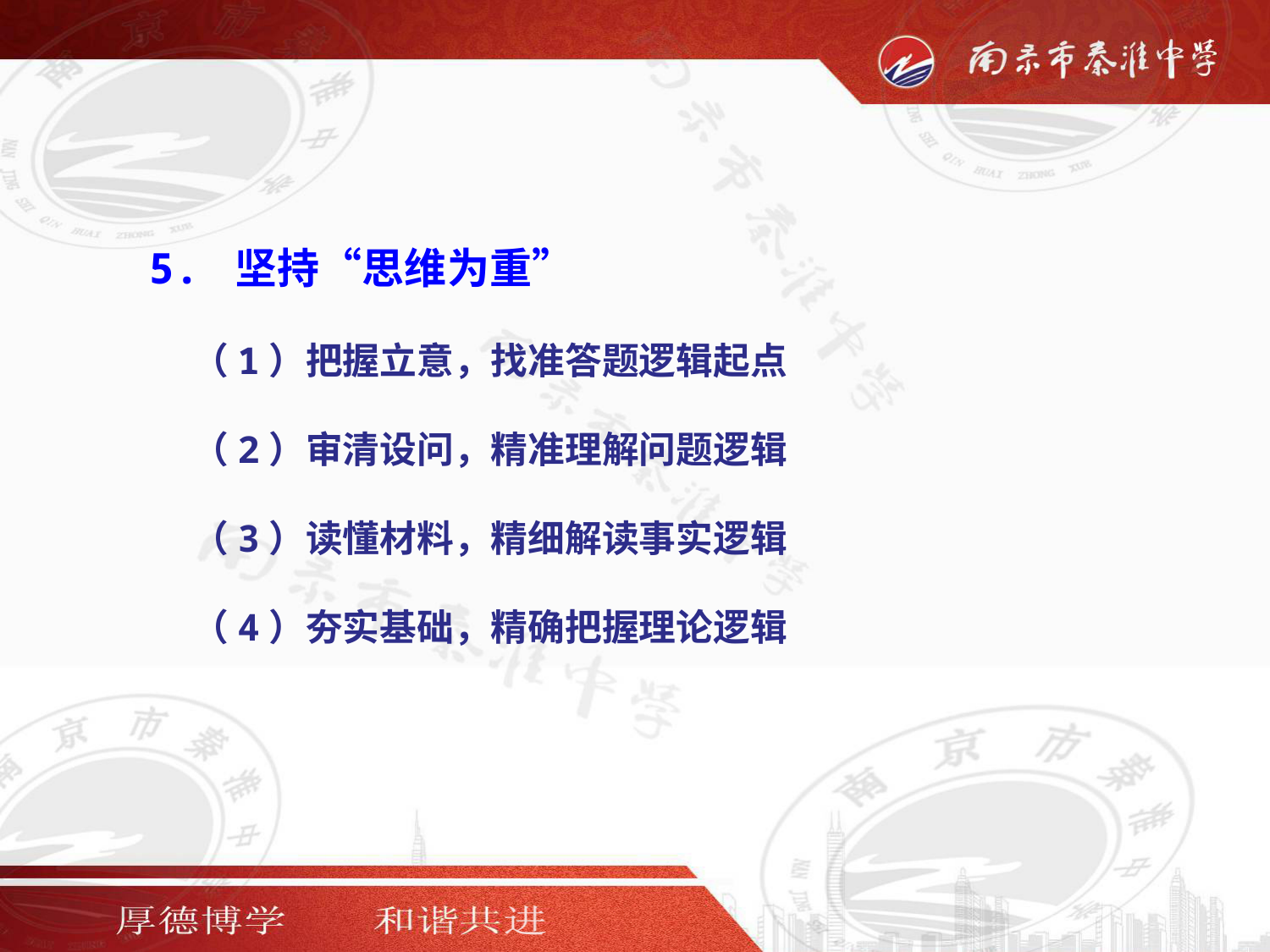

5. 坚持“思维为重”

    （1）把握立意，找准答题逻辑起点

    （2）审清设问，精准理解问题逻辑

    （3）读懂材料，精细解读事实逻辑

    （4）夯实基础，精确把握理论逻辑
#